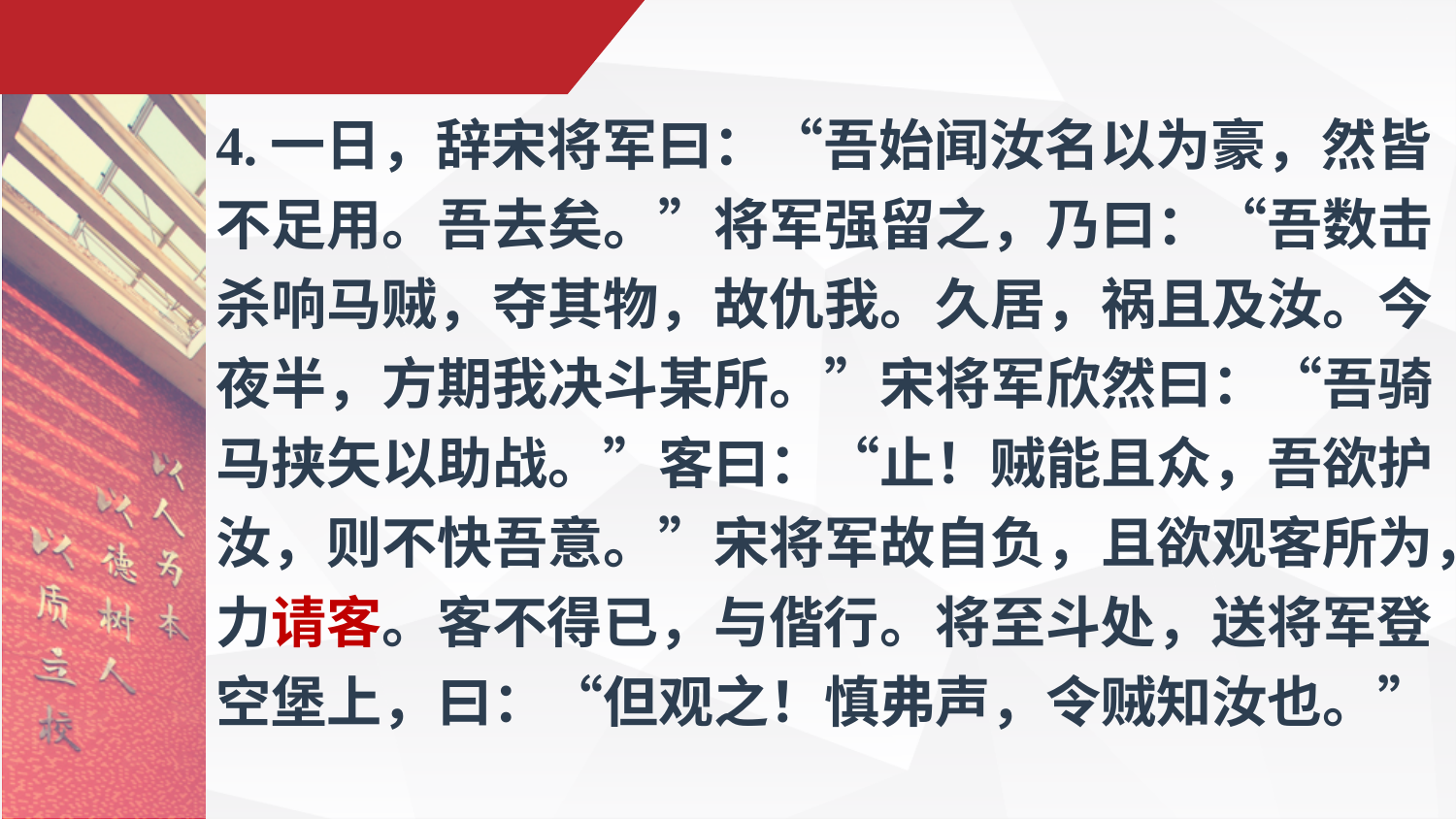

4.一日，辞宋将军曰：“吾始闻汝名以为豪，然皆不足用。吾去矣。”将军强留之，乃曰：“吾数击杀响马贼，夺其物，故仇我。久居，祸且及汝。今夜半，方期我决斗某所。”宋将军欣然曰：“吾骑马挟矢以助战。”客曰：“止！贼能且众，吾欲护汝，则不快吾意。”宋将军故自负，且欲观客所为，力请客。客不得已，与偕行。将至斗处，送将军登空堡上，曰：“但观之！慎弗声，令贼知汝也。”